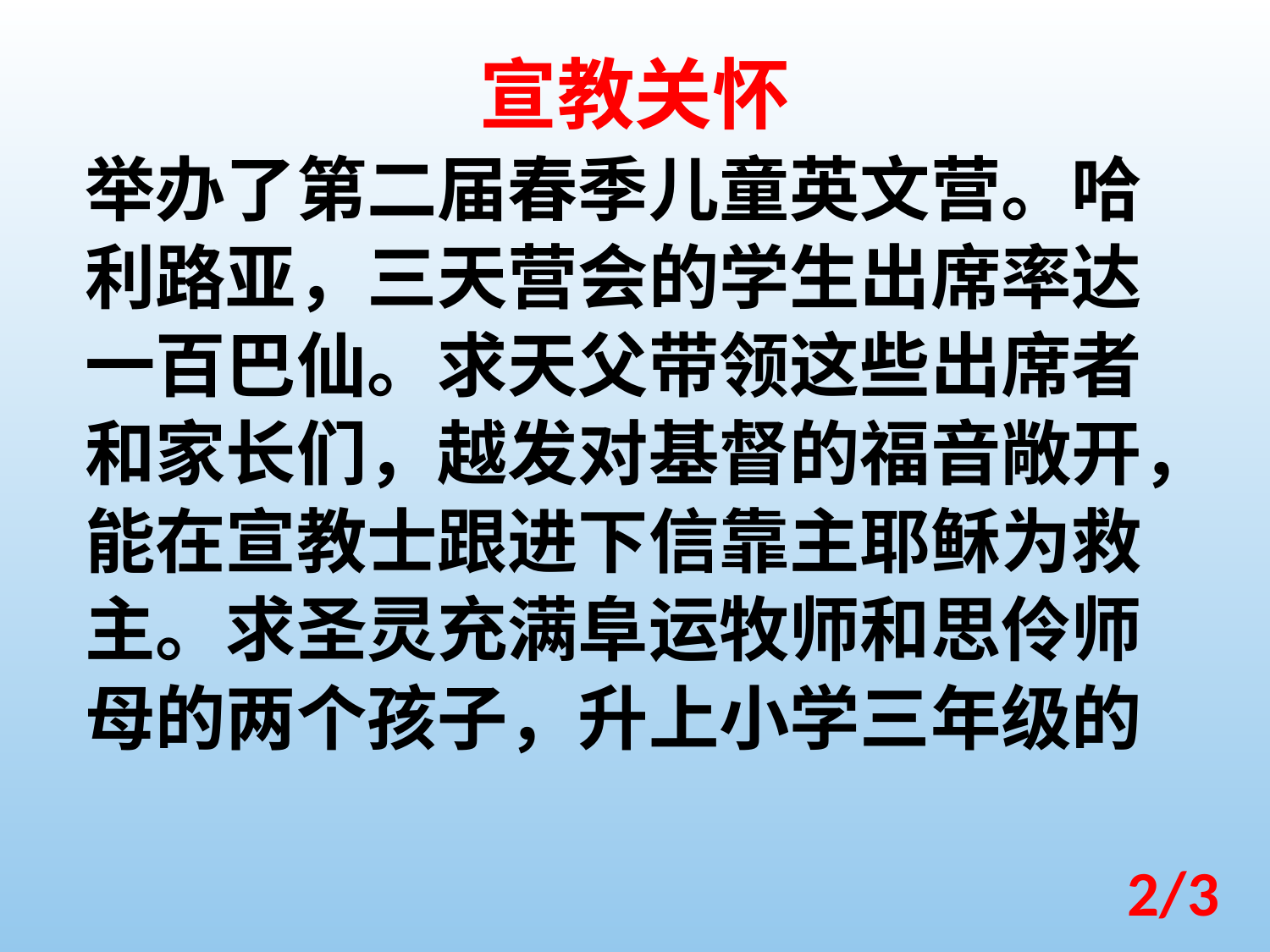

宣教关怀
举办了第二届春季儿童英文营。哈利路亚，三天营会的学生出席率达一百巴仙。求天父带领这些出席者和家长们，越发对基督的福音敞开，能在宣教士跟进下信靠主耶稣为救主。求圣灵充满阜运牧师和思伶师母的两个孩子，升上小学三年级的
2/3